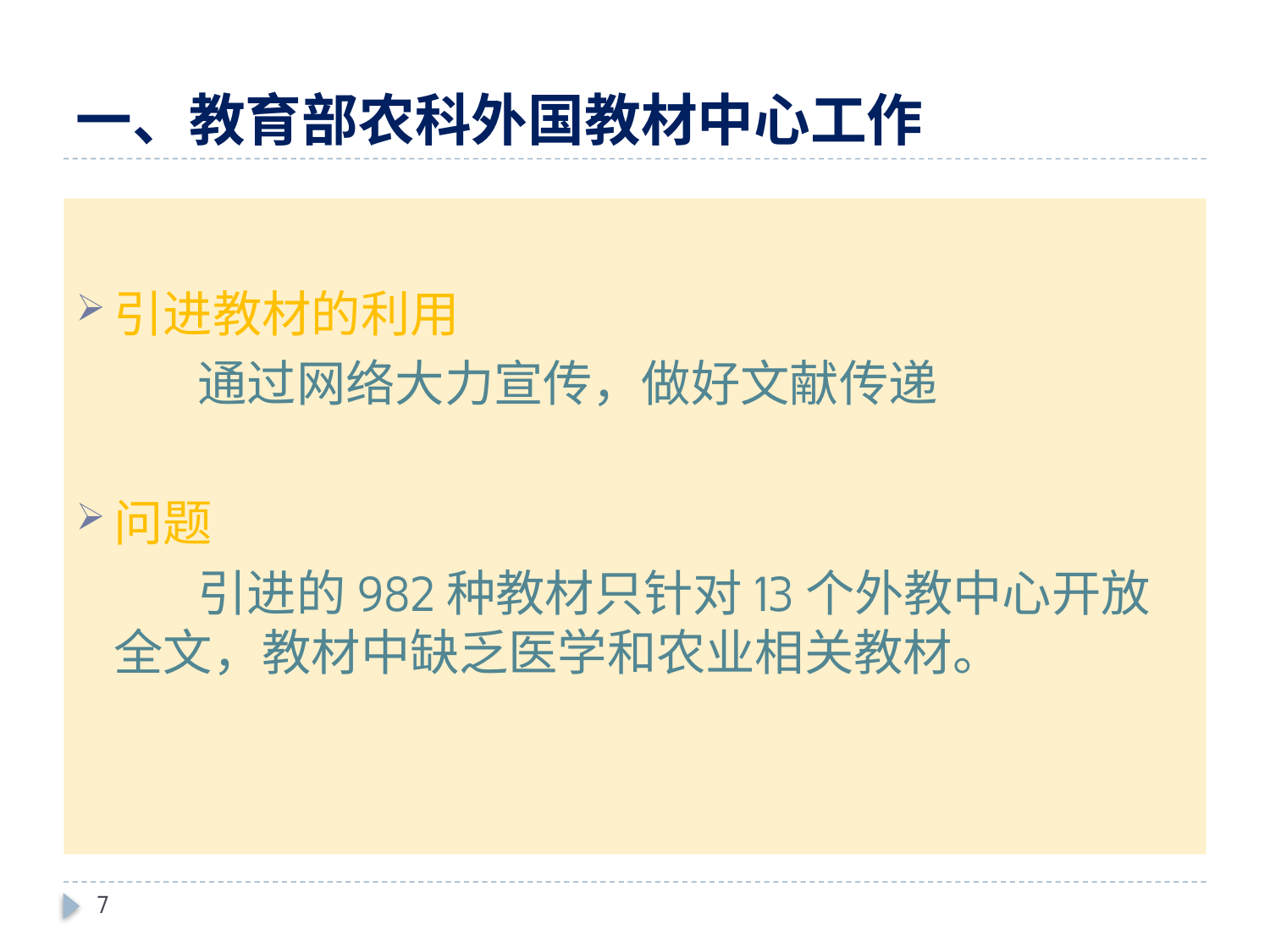

# 一、教育部农科外国教材中心工作

引进教材的利用
          通过网络大力宣传，做好文献传递

问题
          引进的982种教材只针对13个外教中心开放全文，教材中缺乏医学和农业相关教材。
7